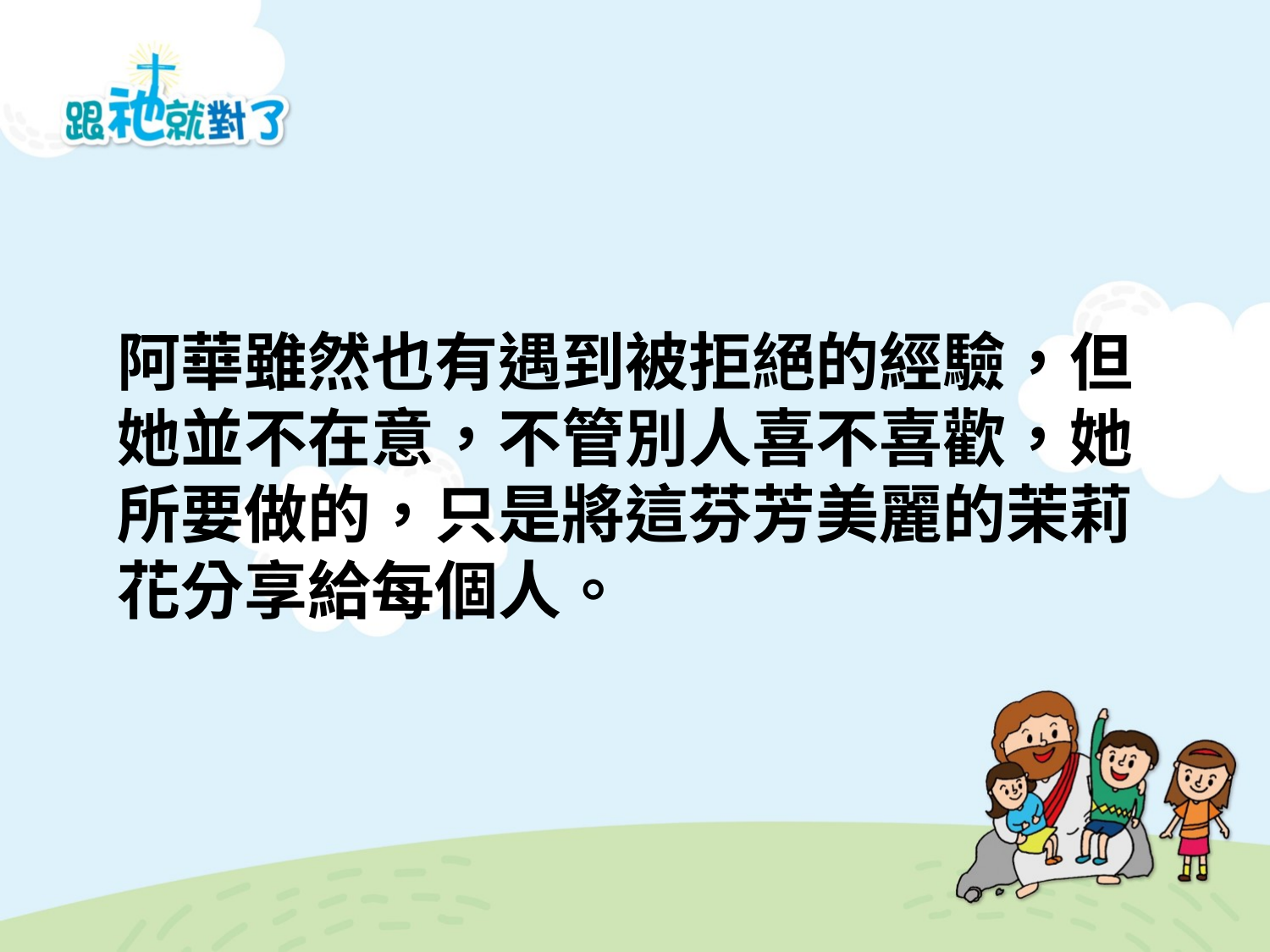

阿華雖然也有遇到被拒絕的經驗，但她並不在意，不管別人喜不喜歡，她所要做的，只是將這芬芳美麗的茉莉花分享給每個人。